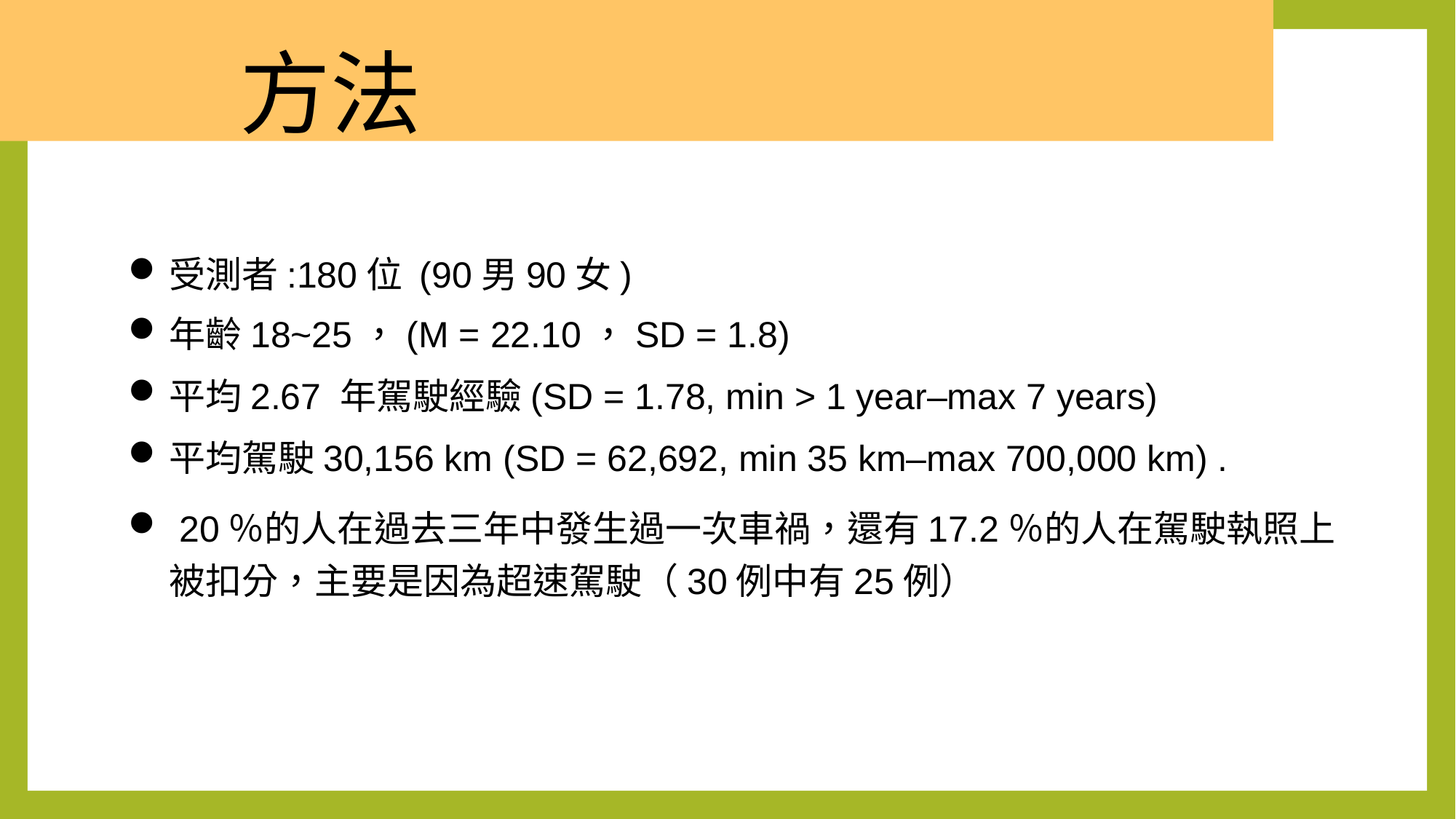

方法
受測者:180位 (90男90女)
年齡18~25，(M = 22.10，SD = 1.8)
平均2.67 年駕駛經驗(SD = 1.78, min > 1 year–max 7 years)
平均駕駛30,156 km (SD = 62,692, min 35 km–max 700,000 km) .
 20％的人在過去三年中發生過一次車禍，還有17.2％的人在駕駛執照上被扣分，主要是因為超速駕駛（30例中有25例）